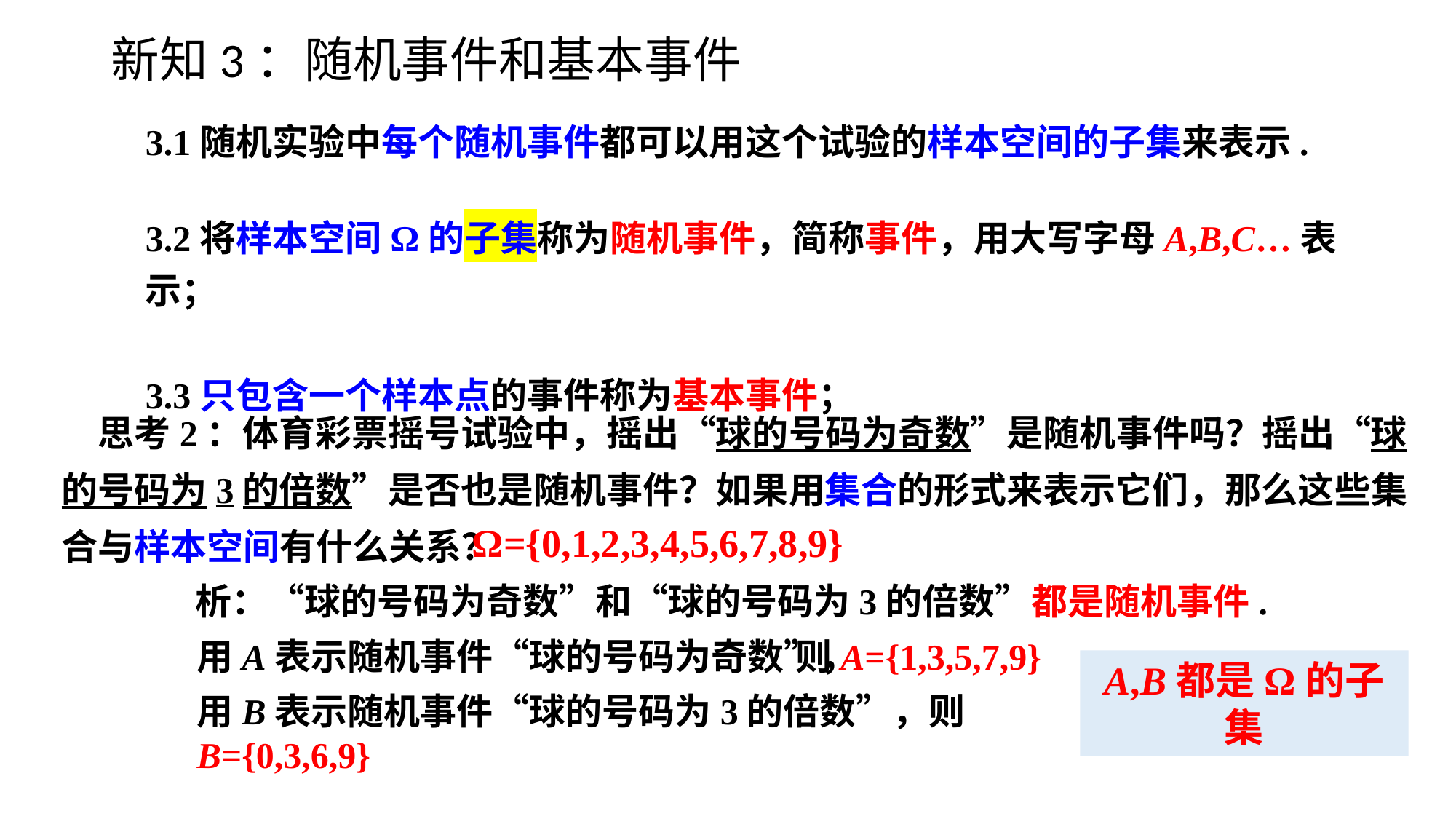

# 新知3：随机事件和基本事件
3.1随机实验中每个随机事件都可以用这个试验的样本空间的子集来表示.
3.2将样本空间Ω的子集称为随机事件，简称事件，用大写字母A,B,C…表示；

3.3只包含一个样本点的事件称为基本事件；
思考2：体育彩票摇号试验中，摇出“球的号码为奇数”是随机事件吗？摇出“球的号码为3的倍数”是否也是随机事件？如果用集合的形式来表示它们，那么这些集合与样本空间有什么关系？
Ω={0,1,2,3,4,5,6,7,8,9}
    析：“球的号码为奇数”和“球的号码为3的倍数”都是随机事件.
用A表示随机事件“球的号码为奇数”，
则A={1,3,5,7,9}
A,B都是Ω的子集
用B表示随机事件“球的号码为3的倍数”，则B={0,3,6,9}